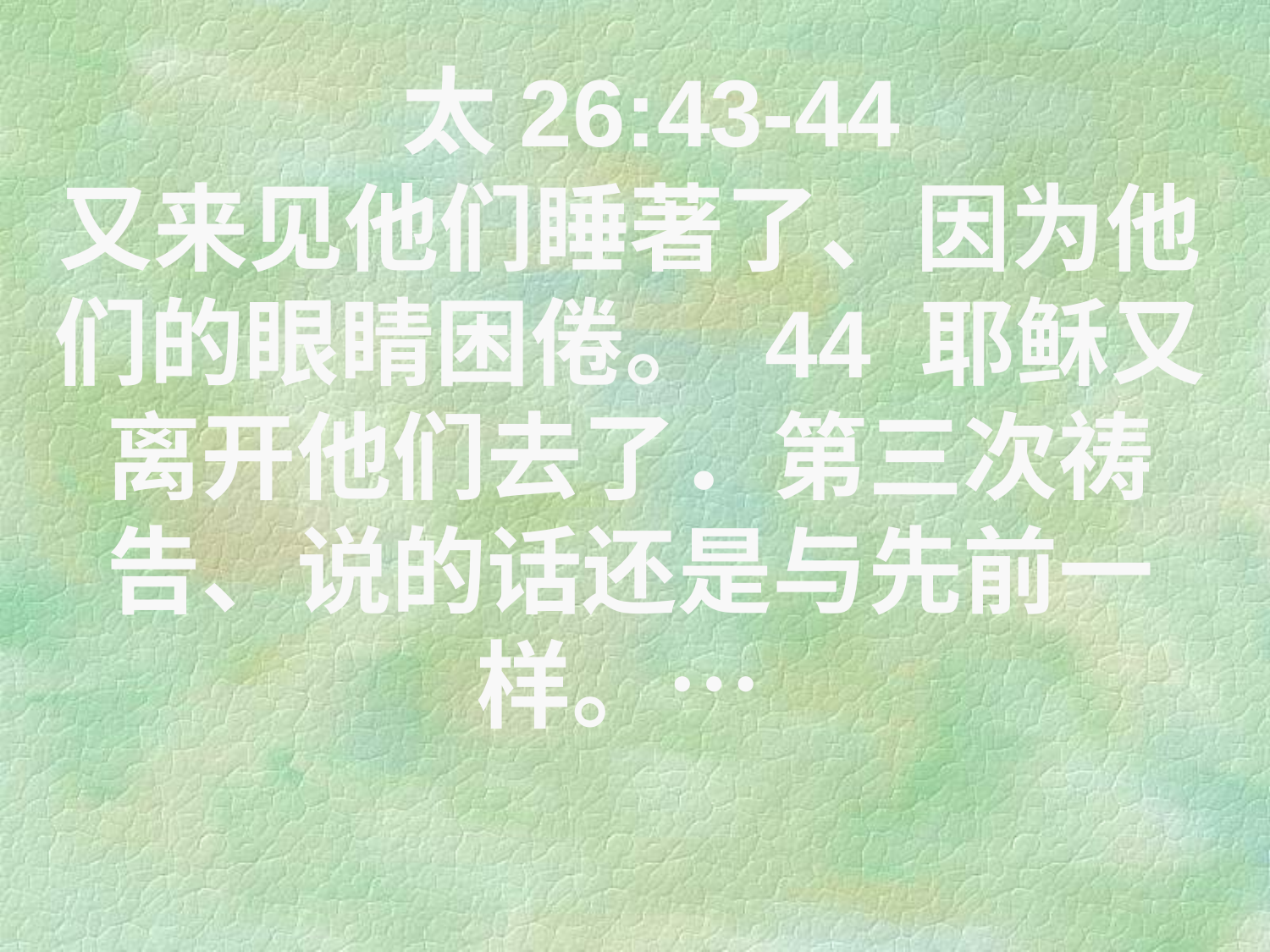

太26:43-44
又来见他们睡著了、因为他们的眼睛困倦。 44 耶稣又离开他们去了．第三次祷告、说的话还是与先前一样。…